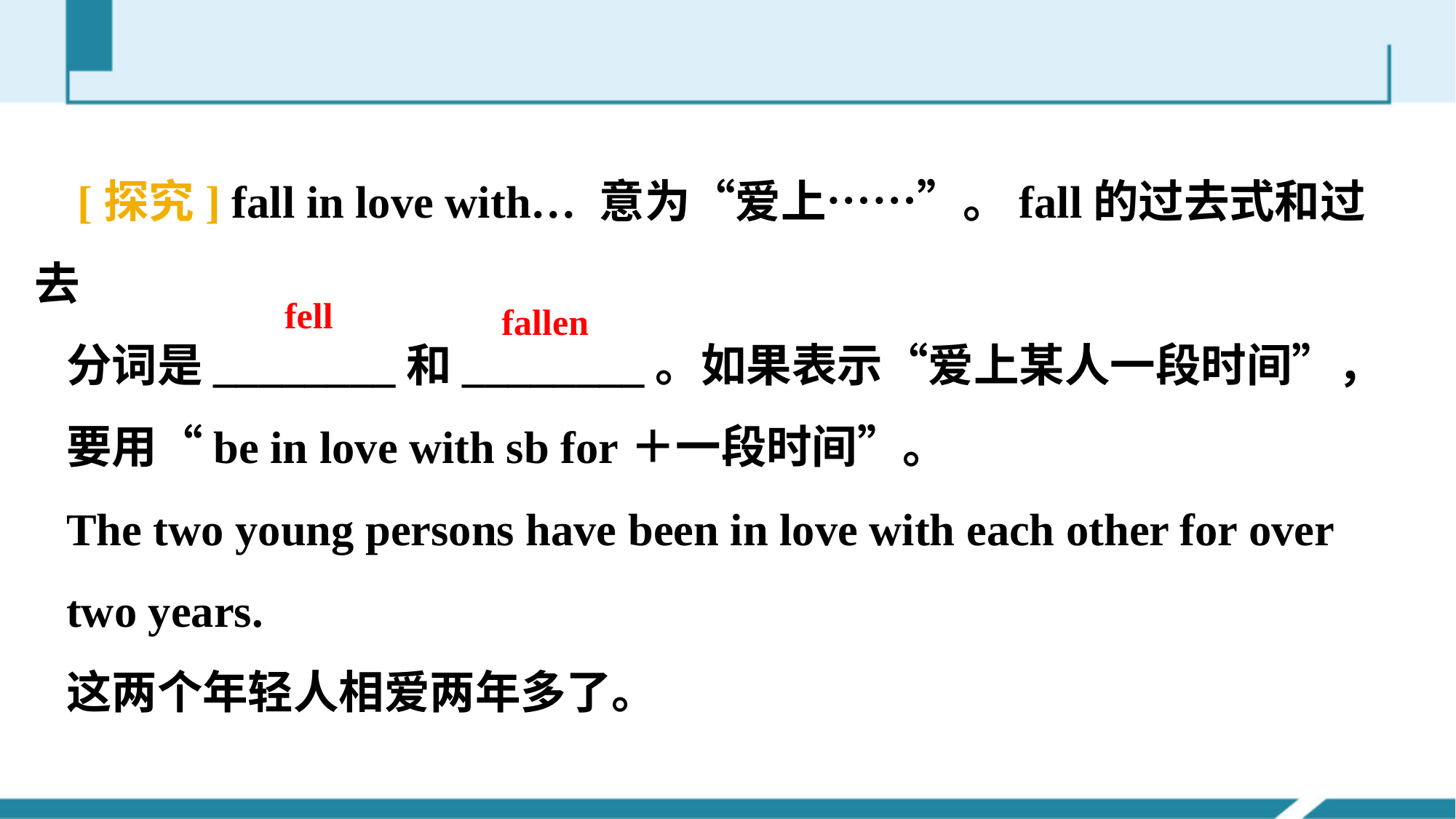

[探究] fall in love with… 意为“爱上……”。fall的过去式和过去
分词是________和________。如果表示“爱上某人一段时间”，
要用“be in love with sb for＋一段时间”。
The two young persons have been in love with each other for over
two years.
这两个年轻人相爱两年多了。
fell
fallen